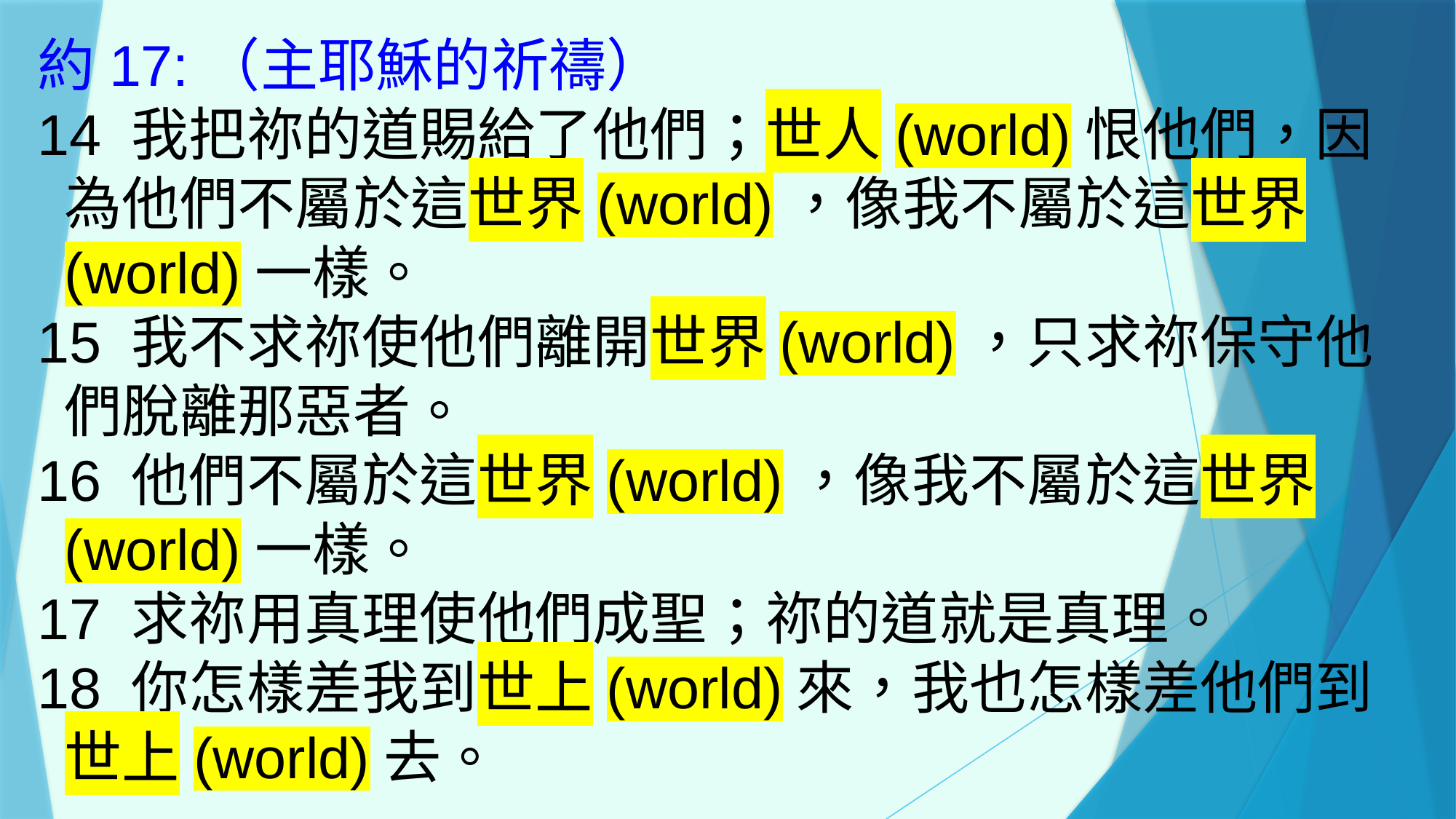

約17:（主耶穌的祈禱）
14 我把祢的道賜給了他們；世人(world)恨他們，因為他們不屬於這世界(world)，像我不屬於這世界(world)一樣。
15 我不求祢使他們離開世界(world)，只求祢保守他們脫離那惡者。
16 他們不屬於這世界(world)，像我不屬於這世界(world)一樣。
17 求祢用真理使他們成聖；祢的道就是真理。
18 你怎樣差我到世上(world)來，我也怎樣差他們到 世上(world)去。